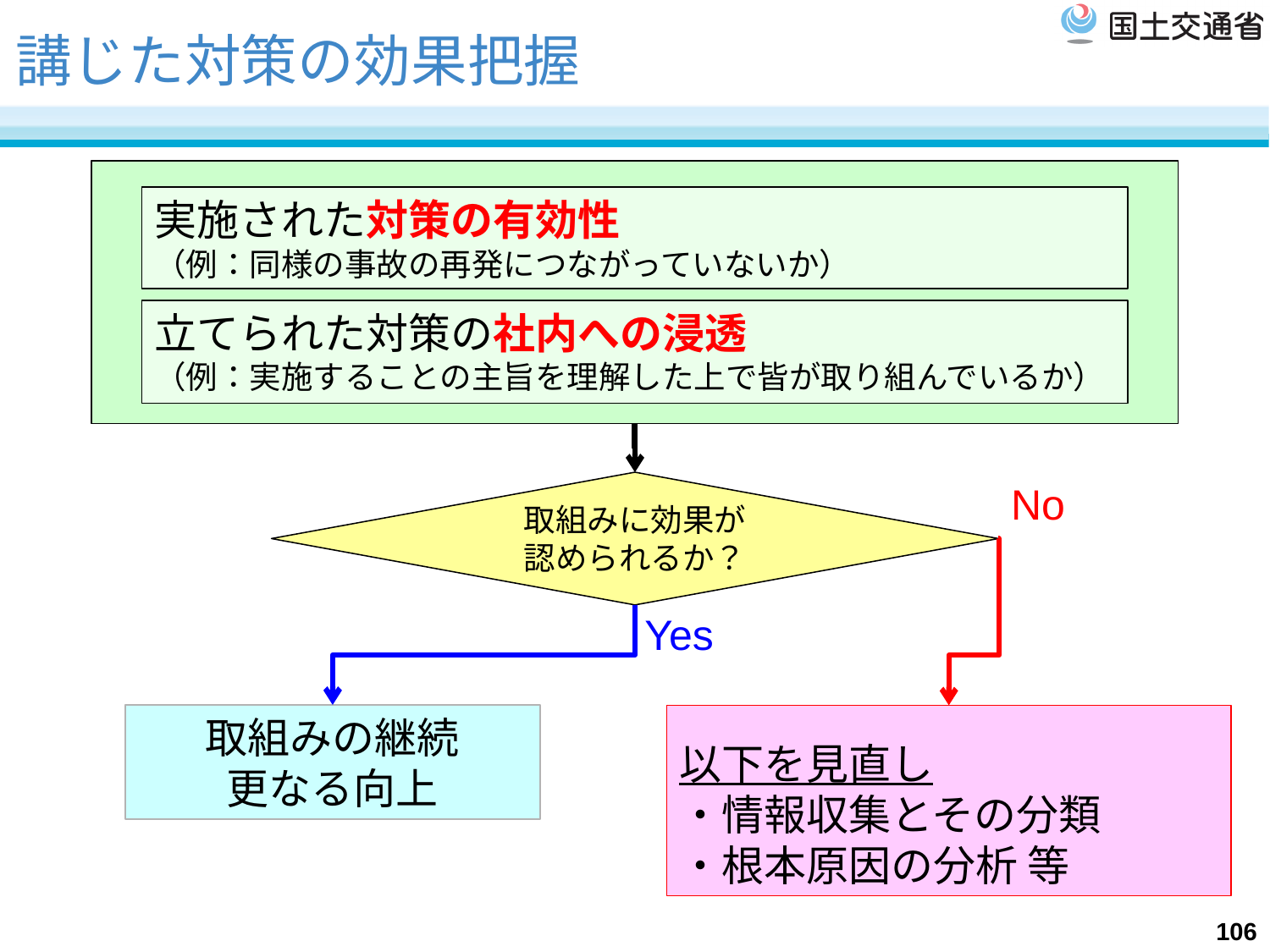

# 講じた対策の効果把握

実施された対策の有効性
（例：同様の事故の再発につながっていないか）
立てられた対策の社内への浸透
（例：実施することの主旨を理解した上で皆が取り組んでいるか）
No
取組みに効果が
認められるか？
Yes
取組みの継続
更なる向上
以下を見直し
・情報収集とその分類
・根本原因の分析 等
106